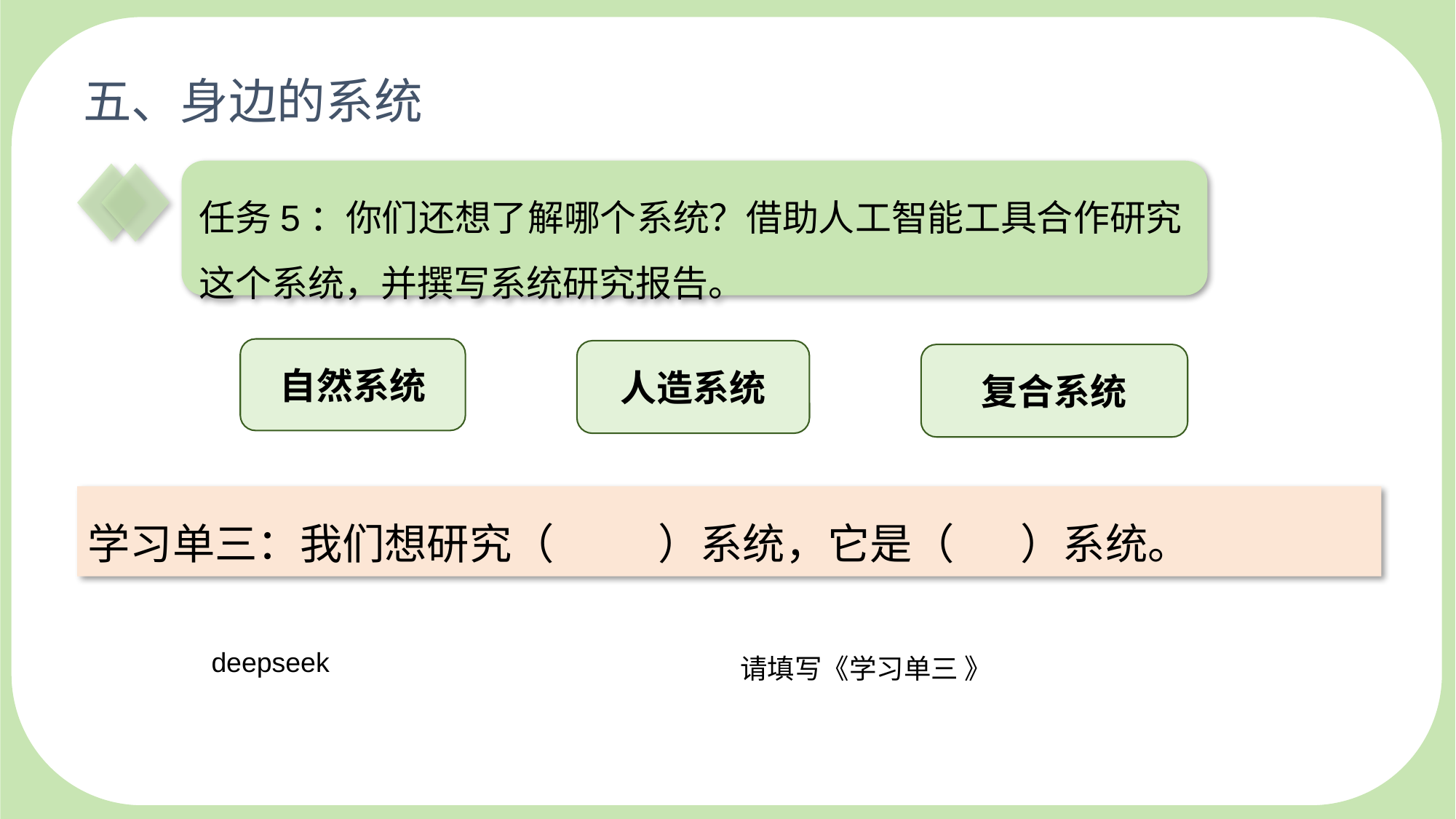

五、身边的系统
任务5：你们还想了解哪个系统？借助人工智能工具合作研究这个系统，并撰写系统研究报告。

自然系统
人造系统
复合系统
学习单三：我们想研究（           ）系统，它是（       ）系统。
deepseek
请填写《学习单三 》